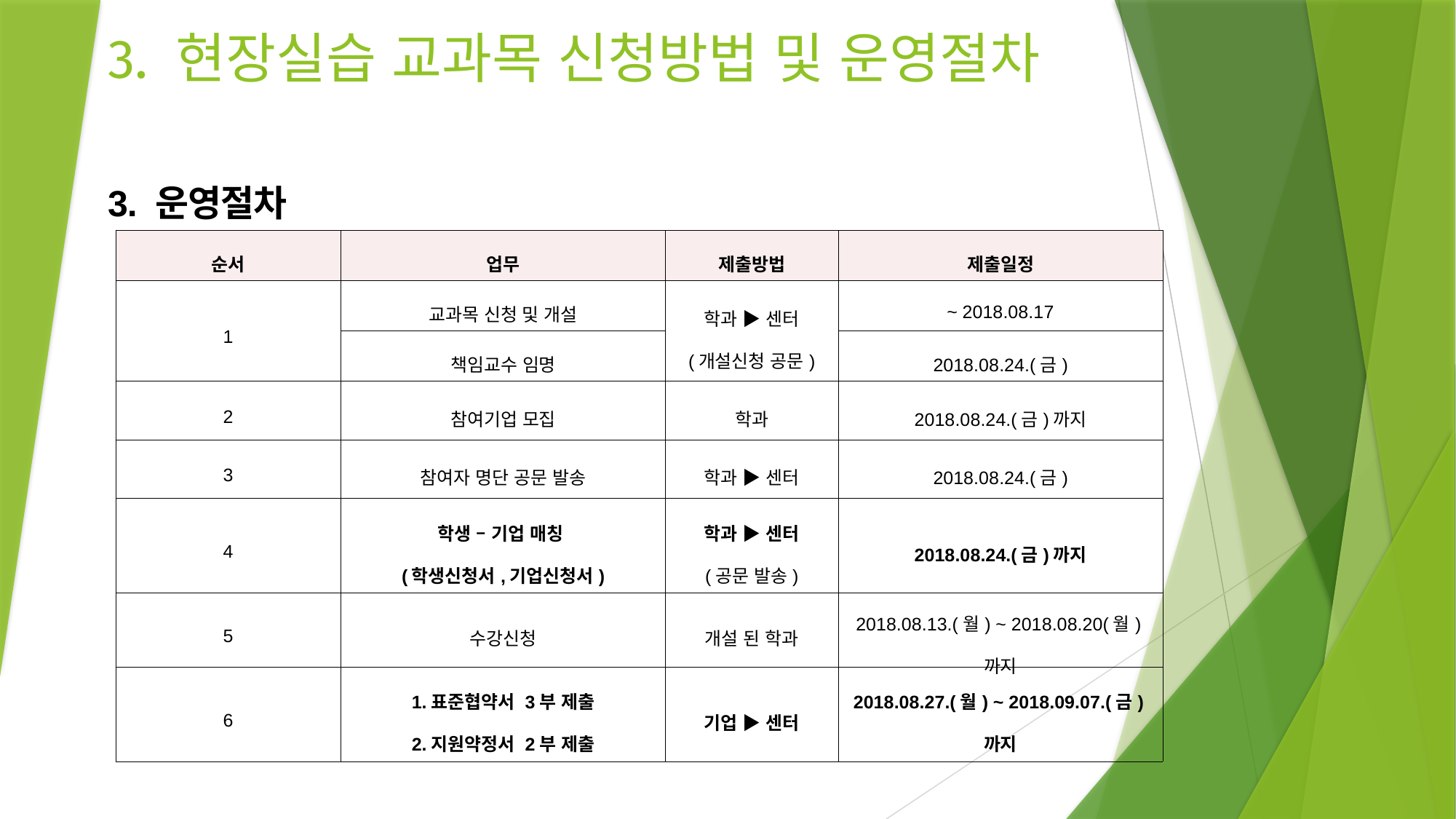

# 3. 현장실습 교과목 신청방법 및 운영절차
3. 운영절차
| 순서 | 업무 | 제출방법 | 제출일정 |
| --- | --- | --- | --- |
| 1 | 교과목 신청 및 개설 | 학과 ▶ 센터 (개설신청 공문) | ~ 2018.08.17 |
|  | 책임교수 임명 |  | 2018.08.24.(금) |
| 2 | 참여기업 모집 | 학과 | 2018.08.24.(금)까지 |
| 3 | 참여자 명단 공문 발송 | 학과 ▶ 센터 | 2018.08.24.(금) |
| 4 | 학생 – 기업 매칭 (학생신청서,기업신청서) | 학과 ▶ 센터 (공문 발송) | 2018.08.24.(금)까지 |
| 5 | 수강신청 | 개설 된 학과 | 2018.08.13.(월) ~ 2018.08.20(월)까지 |
| 6 | 1.표준협약서 3부 제출 2.지원약정서 2부 제출 | 기업 ▶ 센터 | 2018.08.27.(월) ~ 2018.09.07.(금)까지 |